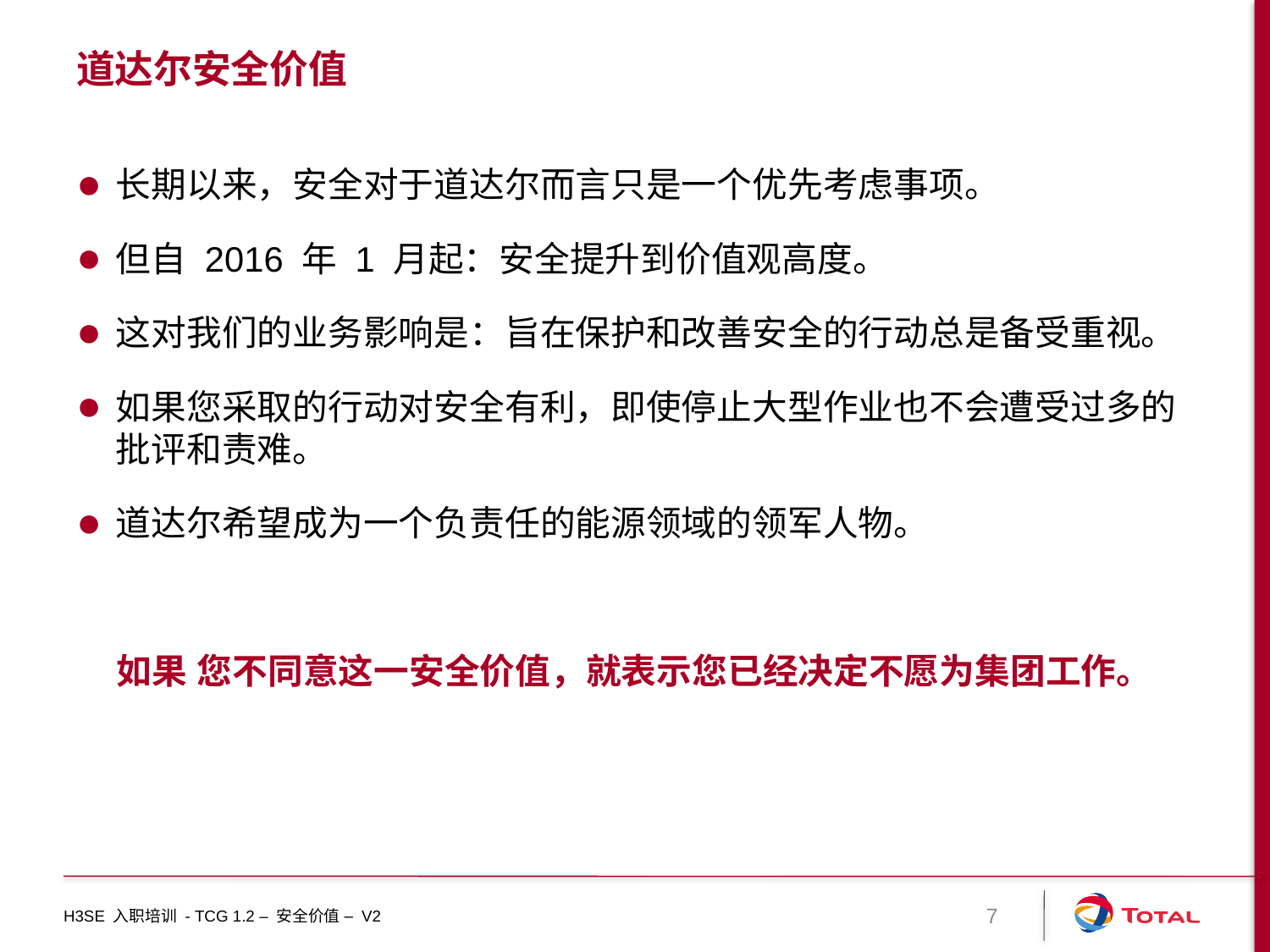

# 道达尔安全价值
长期以来，安全对于道达尔而言只是一个优先考虑事项。
但自 2016 年 1 月起：安全提升到价值观高度。
这对我们的业务影响是：旨在保护和改善安全的行动总是备受重视。
如果您采取的行动对安全有利，即使停止大型作业也不会遭受过多的批评和责难。
道达尔希望成为一个负责任的能源领域的领军人物。

如果 您不同意这一安全价值，就表示您已经决定不愿为集团工作。

H3SE 入职培训 - TCG 1.2 – 安全价值 – V2
7